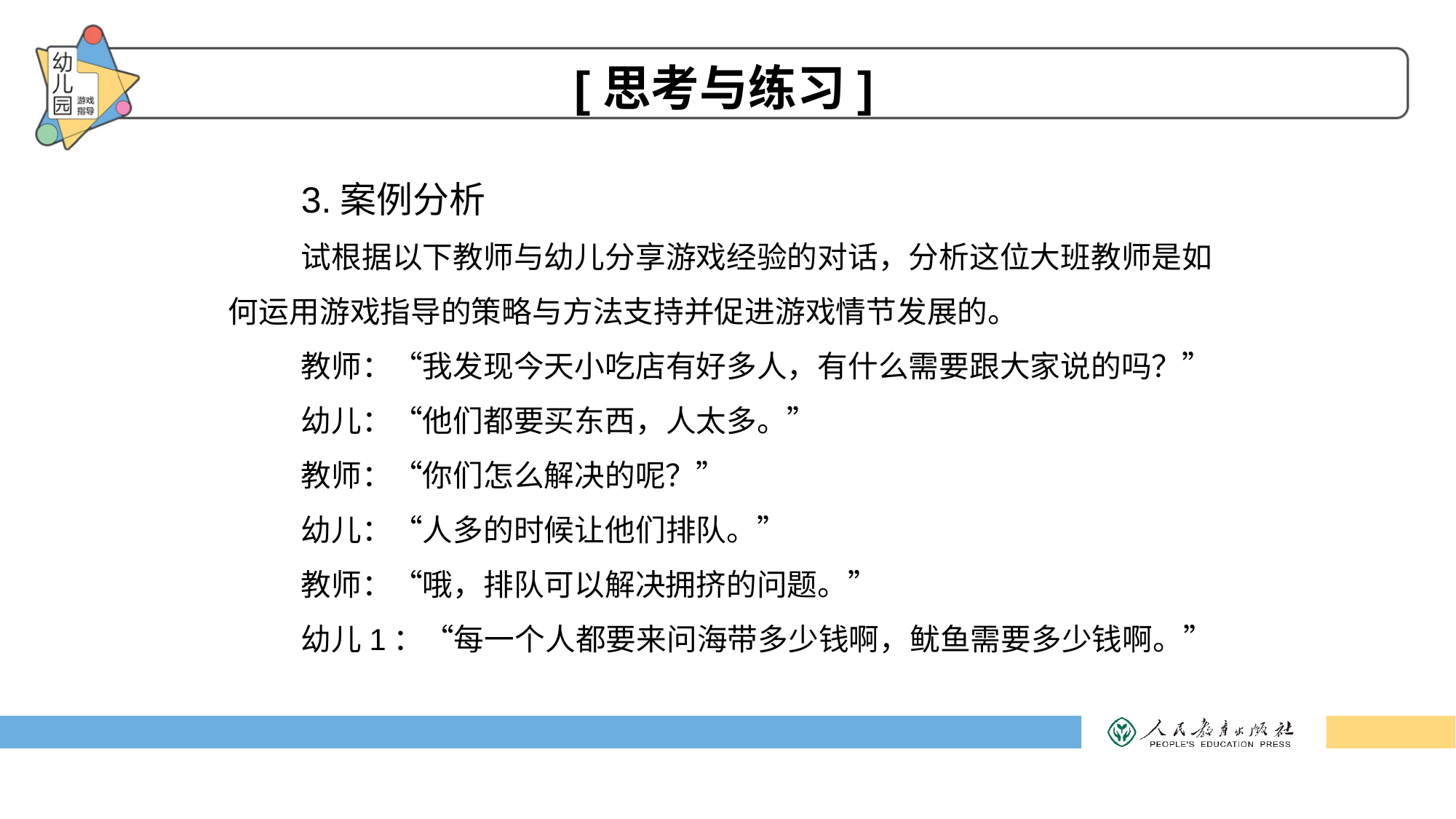

[思考与练习]
3.案例分析
试根据以下教师与幼儿分享游戏经验的对话，分析这位大班教师是如何运用游戏指导的策略与方法支持并促进游戏情节发展的。
教师：“我发现今天小吃店有好多人，有什么需要跟大家说的吗？”
幼儿：“他们都要买东西，人太多。”
教师：“你们怎么解决的呢？”
幼儿：“人多的时候让他们排队。”
教师：“哦，排队可以解决拥挤的问题。”
幼儿1：“每一个人都要来问海带多少钱啊，鱿鱼需要多少钱啊。”